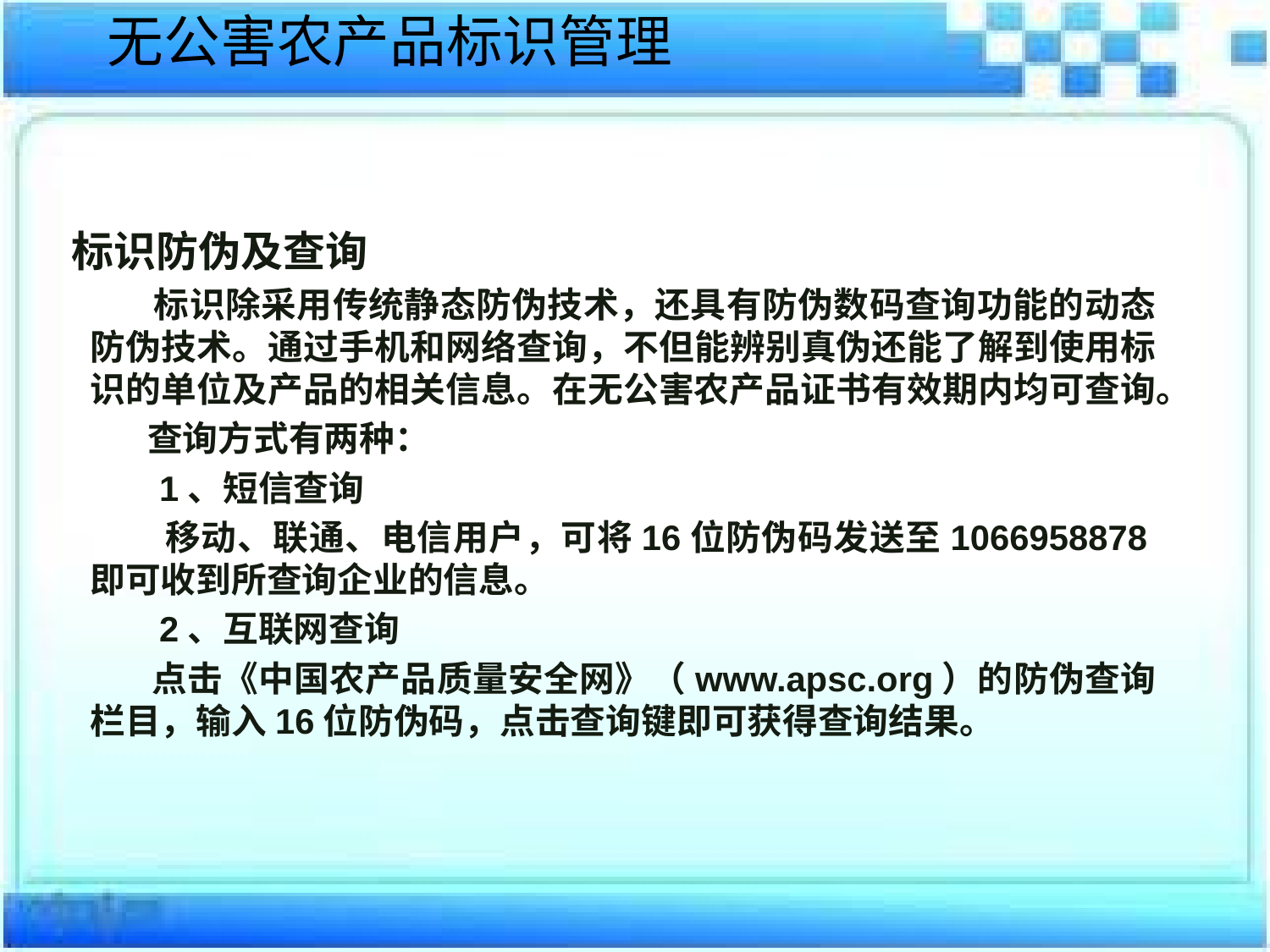

无公害农产品标识管理
  标识防伪及查询
            标识除采用传统静态防伪技术，还具有防伪数码查询功能的动态防伪技术。通过手机和网络查询，不但能辨别真伪还能了解到使用标识的单位及产品的相关信息。在无公害农产品证书有效期内均可查询。
            查询方式有两种：
            1、短信查询
             移动、联通、电信用户，可将16位防伪码发送至1066958878即可收到所查询企业的信息。
            2、互联网查询
            点击《中国农产品质量安全网》（www.apsc.org）的防伪查询栏目，输入16位防伪码，点击查询键即可获得查询结果。